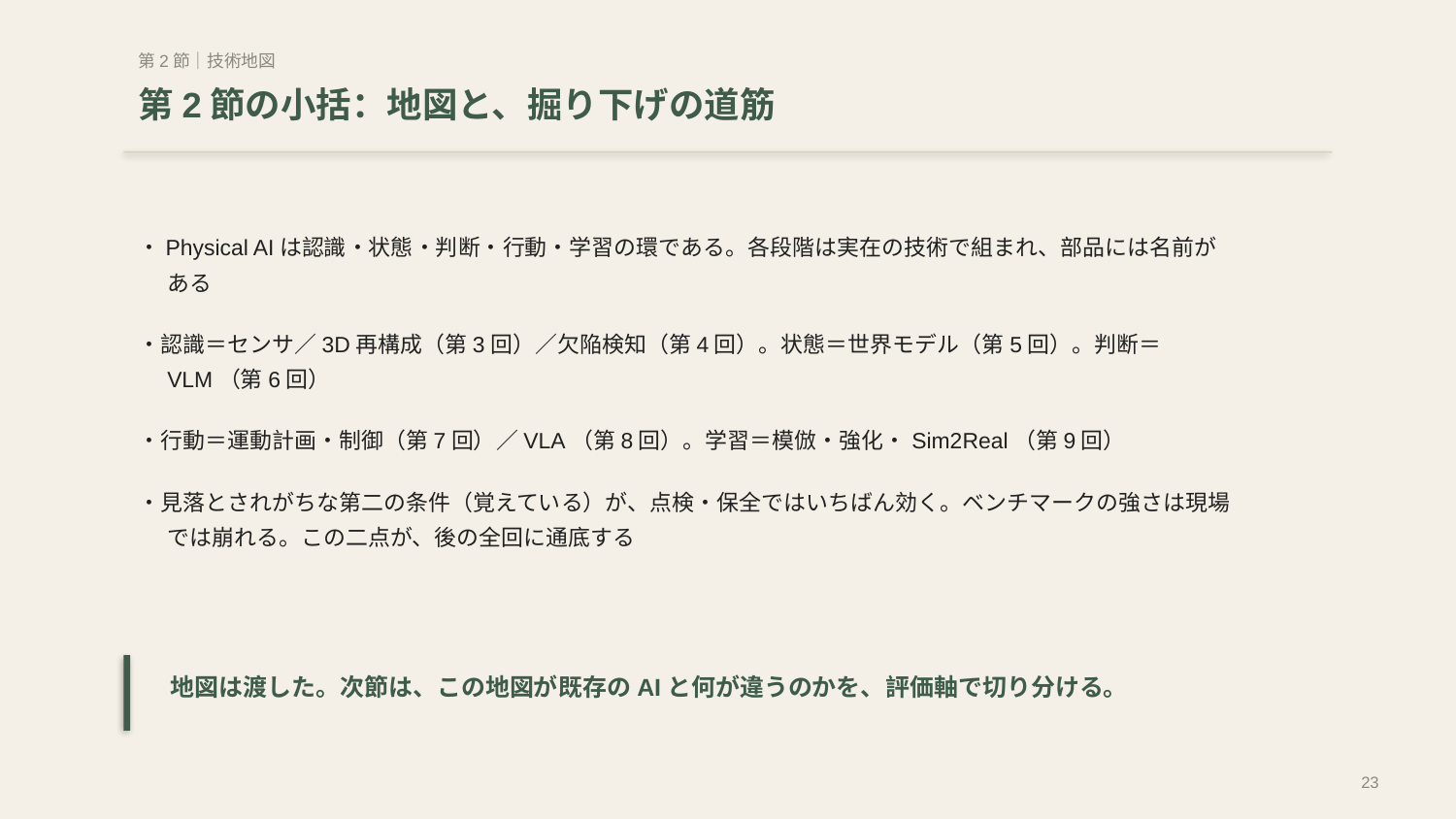

第2節｜技術地図
第2節の小括：地図と、掘り下げの道筋

・Physical AIは認識・状態・判断・行動・学習の環である。各段階は実在の技術で組まれ、部品には名前がある
・認識＝センサ／3D再構成（第3回）／欠陥検知（第4回）。状態＝世界モデル（第5回）。判断＝VLM（第6回）
・行動＝運動計画・制御（第7回）／VLA（第8回）。学習＝模倣・強化・Sim2Real（第9回）
・見落とされがちな第二の条件（覚えている）が、点検・保全ではいちばん効く。ベンチマークの強さは現場では崩れる。この二点が、後の全回に通底する

地図は渡した。次節は、この地図が既存のAIと何が違うのかを、評価軸で切り分ける。
23